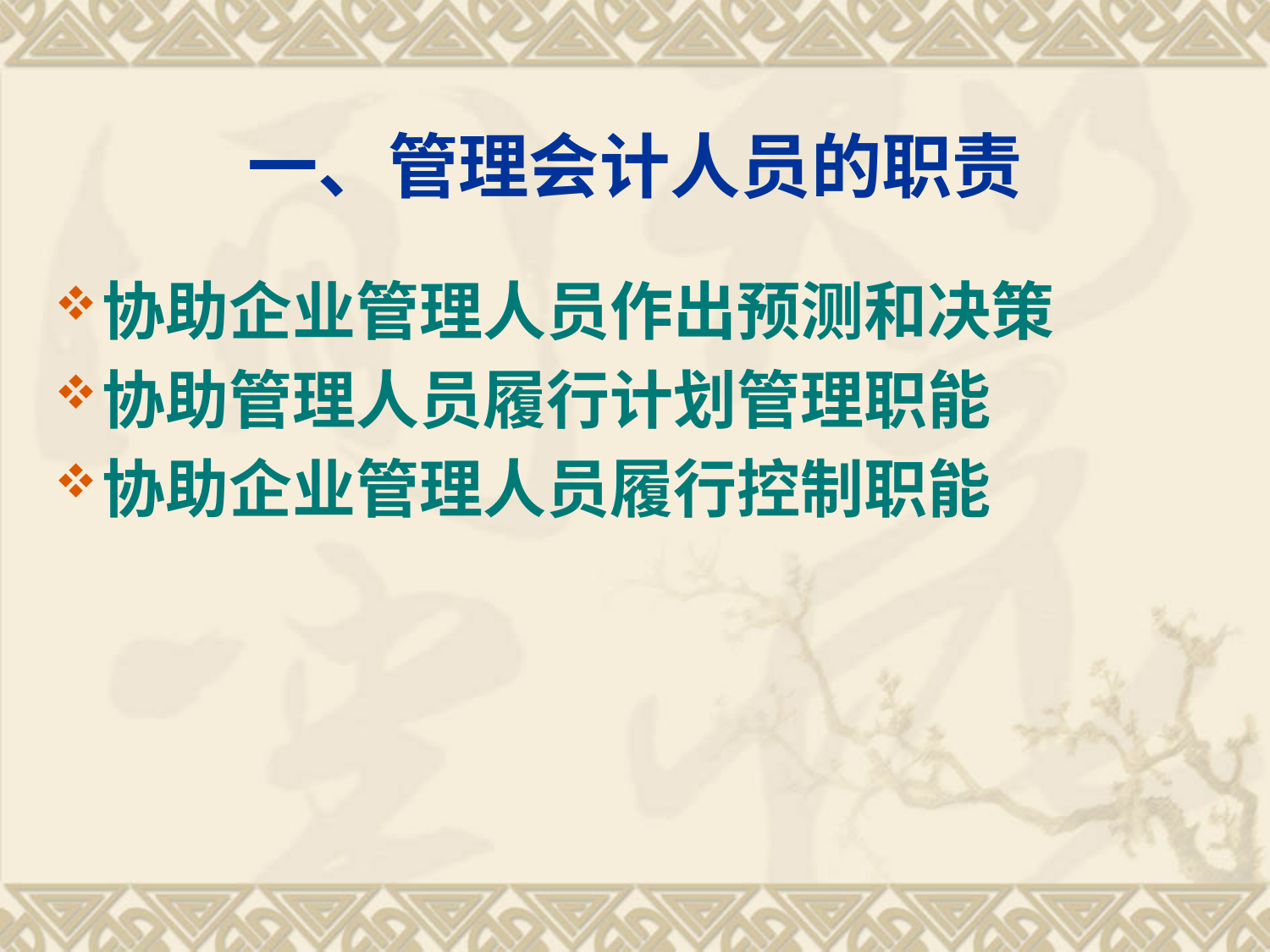

# 一、管理会计人员的职责
协助企业管理人员作出预测和决策
协助管理人员履行计划管理职能
协助企业管理人员履行控制职能